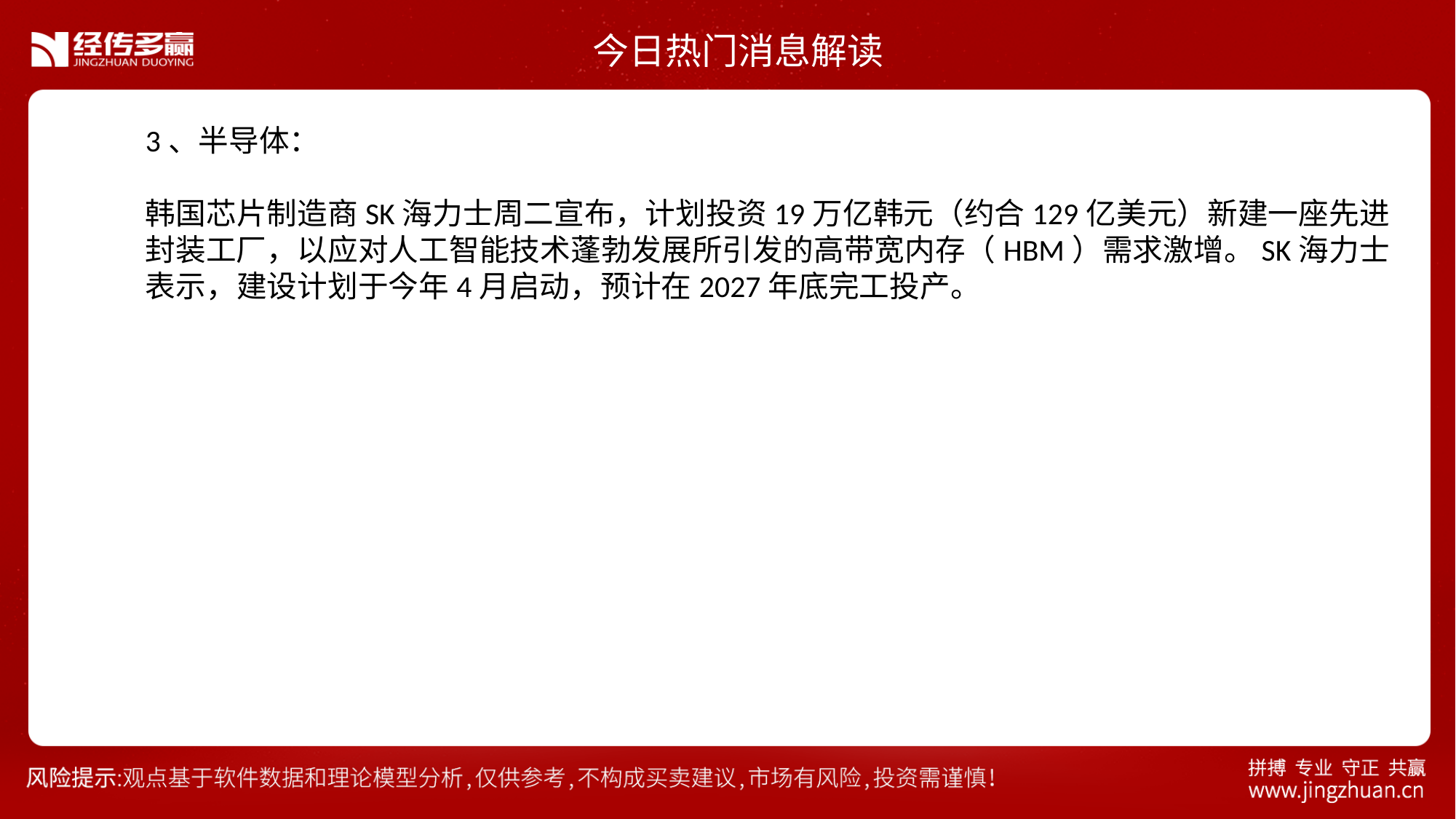

今日热门消息解读
3、半导体：

韩国芯片制造商SK海力士周二宣布，计划投资19万亿韩元（约合129亿美元）新建一座先进封装工厂，以应对人工智能技术蓬勃发展所引发的高带宽内存（HBM）需求激增。SK海力士表示，建设计划于今年4月启动，预计在2027年底完工投产。